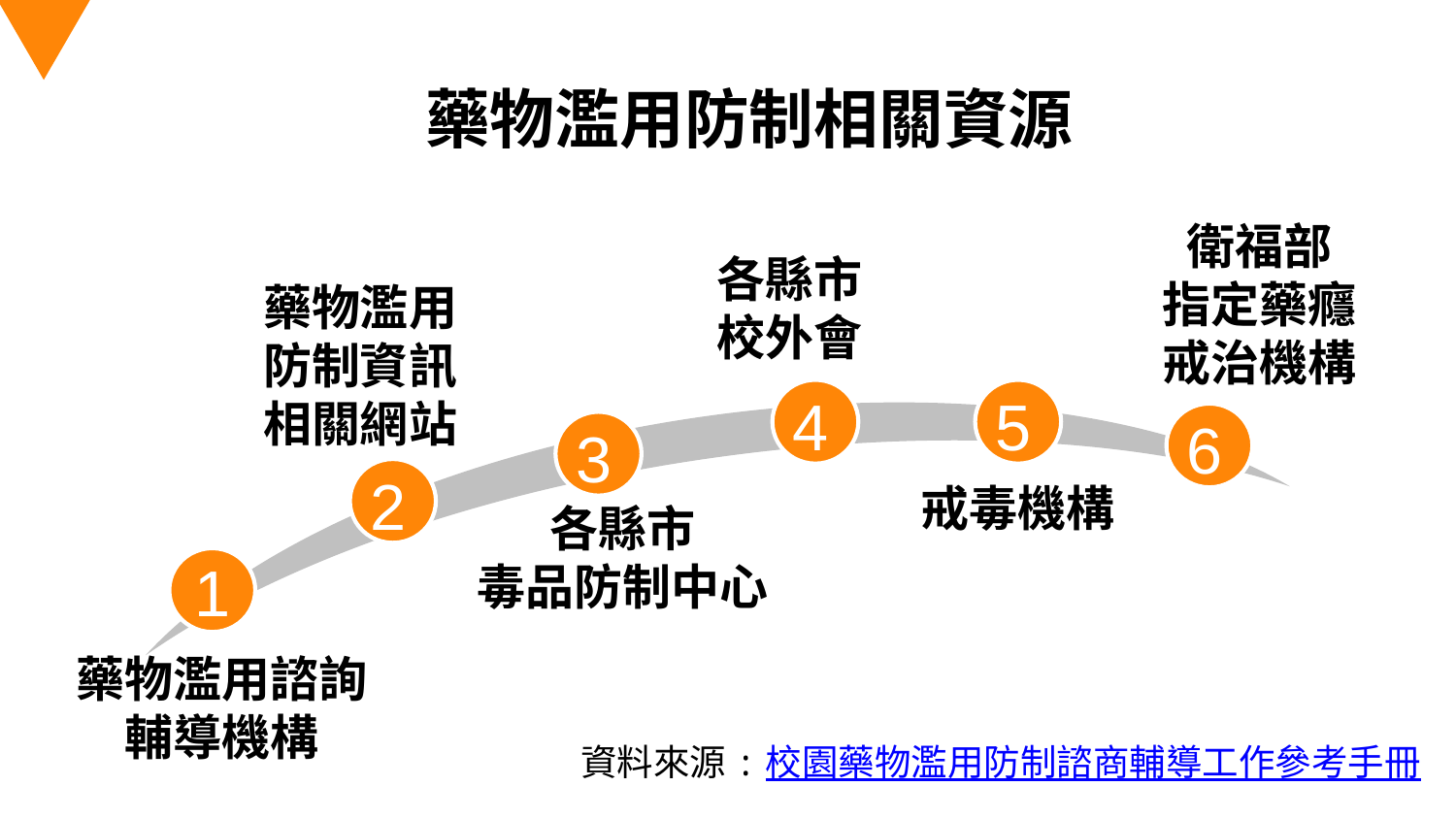

藥物濫用防制相關資源
衛福部
指定藥癮
戒治機構
各縣市
校外會
藥物濫用
防制資訊
相關網站
5

4

6

3

2

戒毒機構
各縣市
毒品防制中心
1

藥物濫用諮詢
輔導機構
資料來源:校園藥物濫用防制諮商輔導工作參考手冊